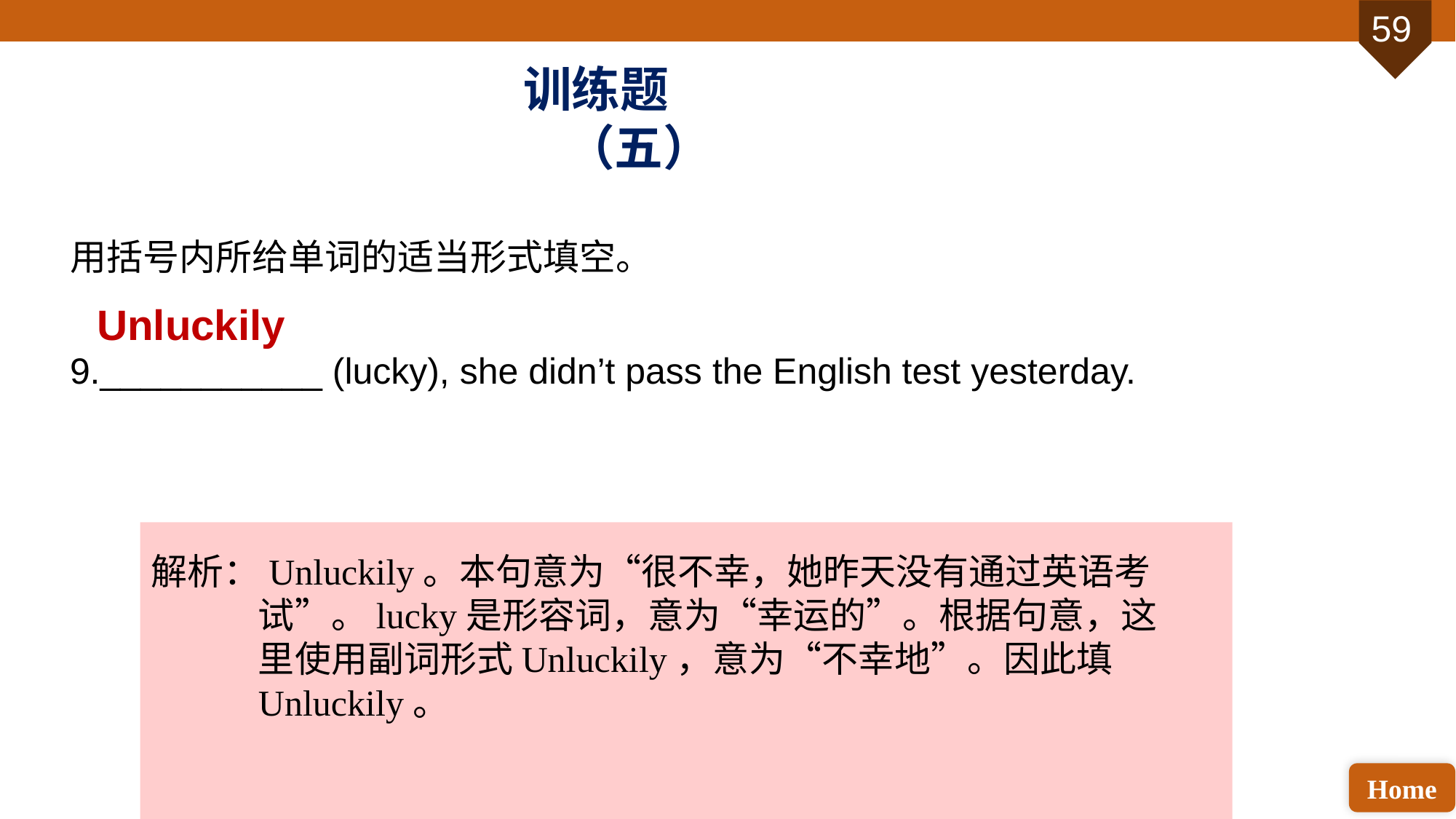

训练题（五）
用括号内所给单词的适当形式填空。

9.___________ (lucky), she didn’t pass the English test yesterday.
Unluckily

解析：Unluckily。本句意为“很不幸，她昨天没有通过英语考试”。lucky是形容词，意为“幸运的”。根据句意，这里使用副词形式Unluckily，意为“不幸地”。因此填Unluckily。